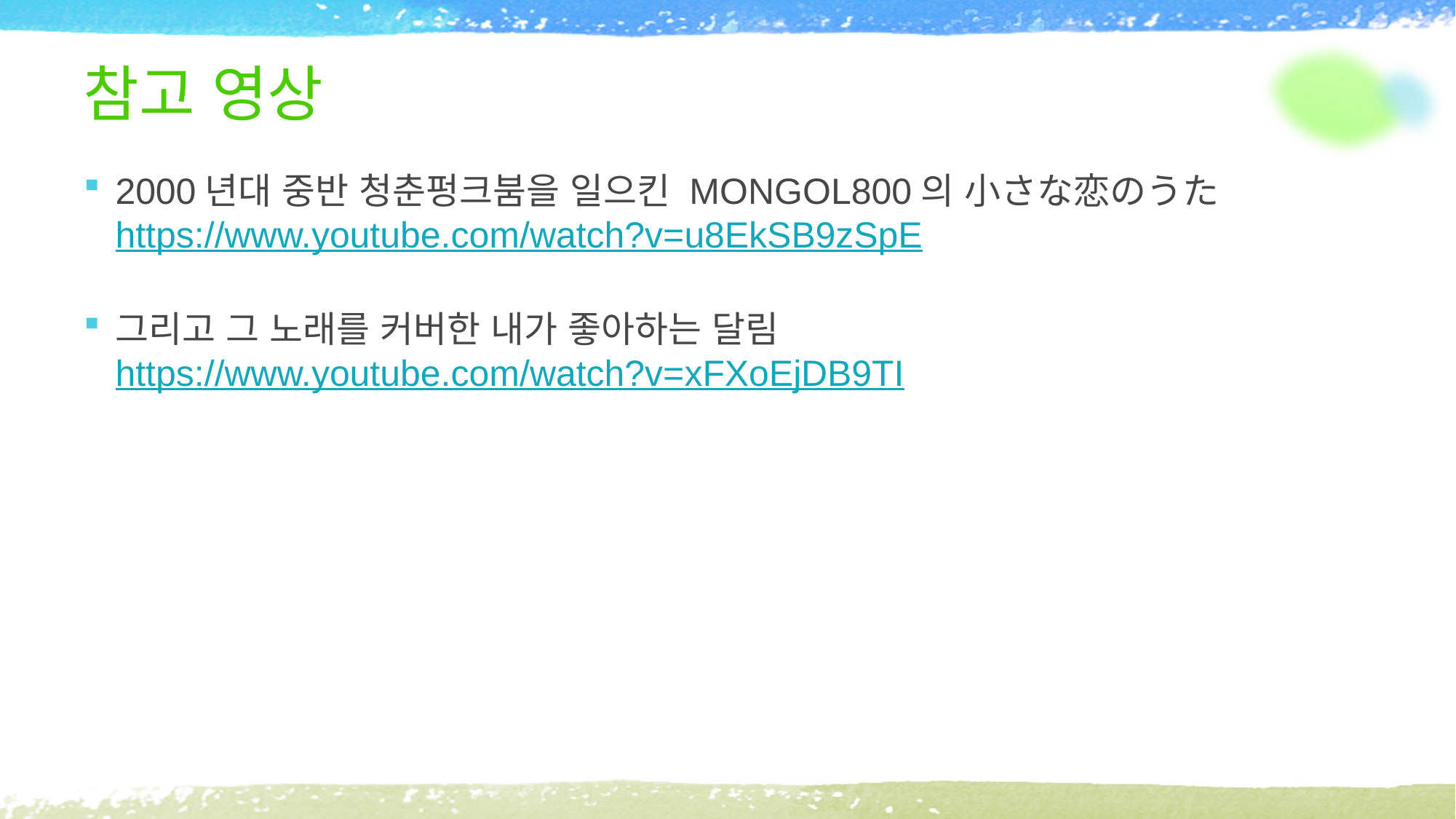

# 참고 영상
2000년대 중반 청춘펑크붐을 일으킨 MONGOL800의 小さな恋のうた
https://www.youtube.com/watch?v=u8EkSB9zSpE
그리고 그 노래를 커버한 내가 좋아하는 달림
https://www.youtube.com/watch?v=xFXoEjDB9TI